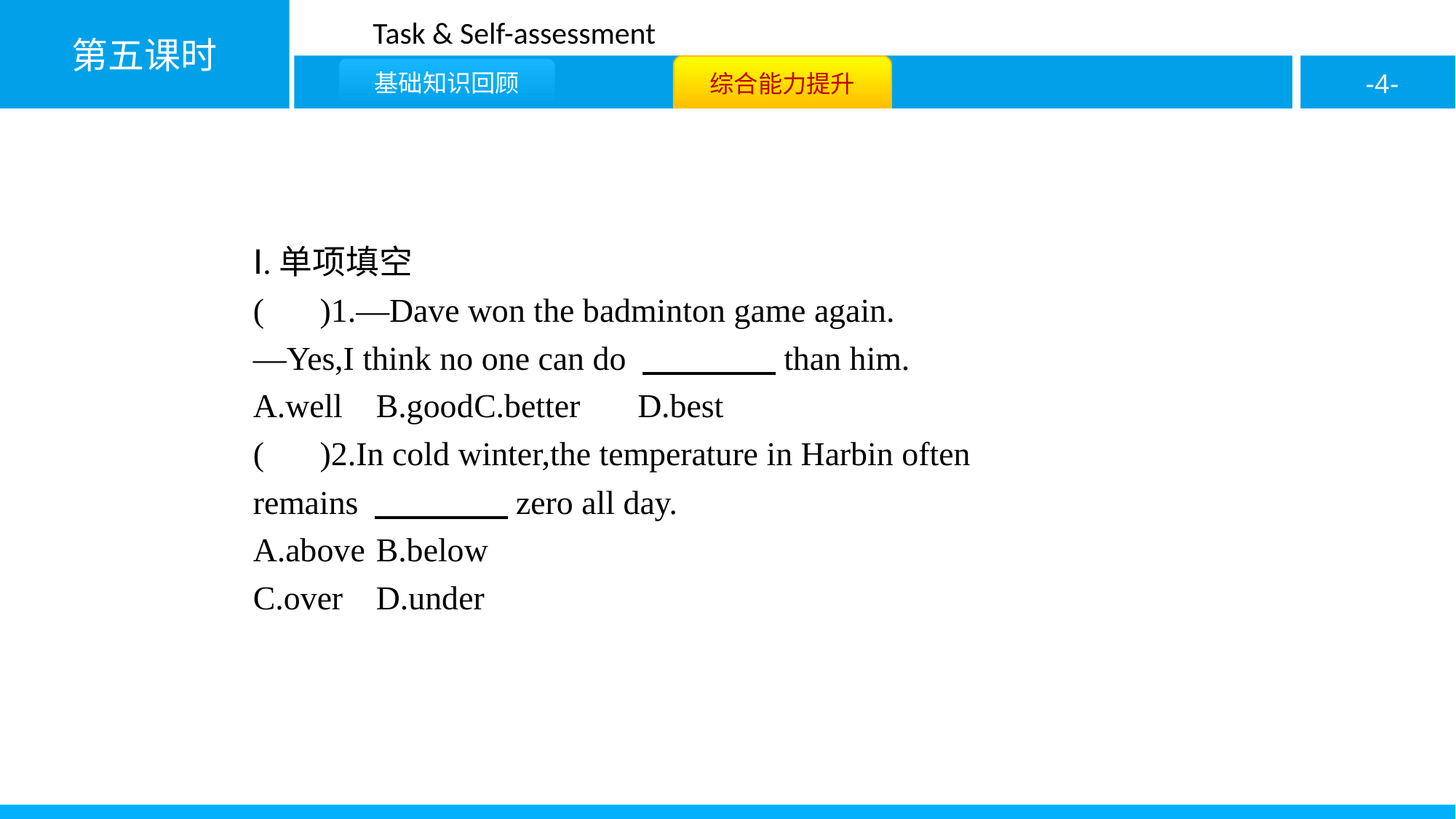

Ⅰ.单项填空
(  C  )1.—Dave won the badminton game again.
—Yes,I think no one can do 　　　　than him.
A.well	B.good	C.better	D.best
(  B  )2.In cold winter,the temperature in Harbin often
remains 　　　　zero all day.
A.above	B.below
C.over	D.under